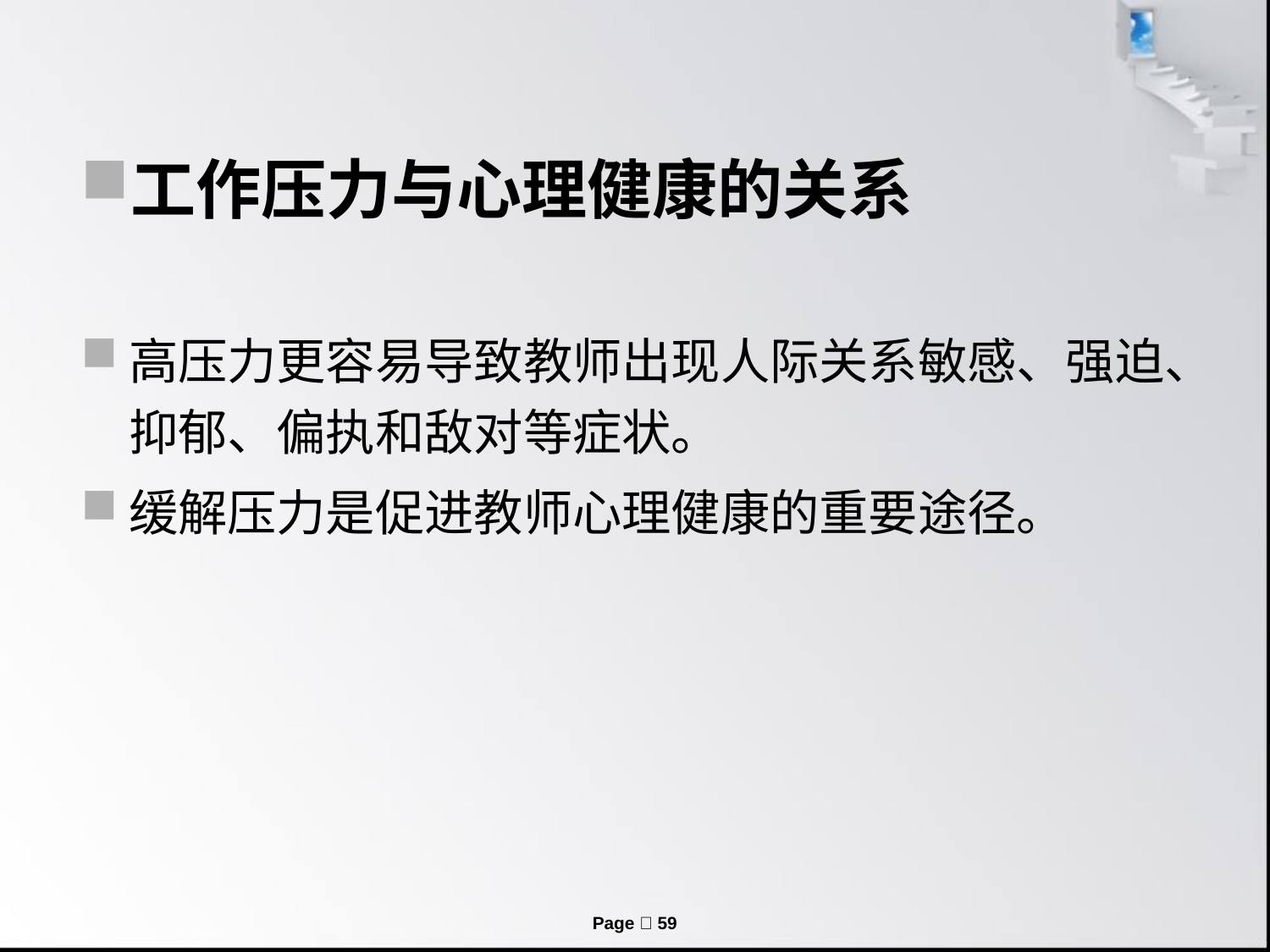

工作压力与心理健康的关系

高压力更容易导致教师出现人际关系敏感、强迫、抑郁、偏执和敌对等症状。
缓解压力是促进教师心理健康的重要途径。